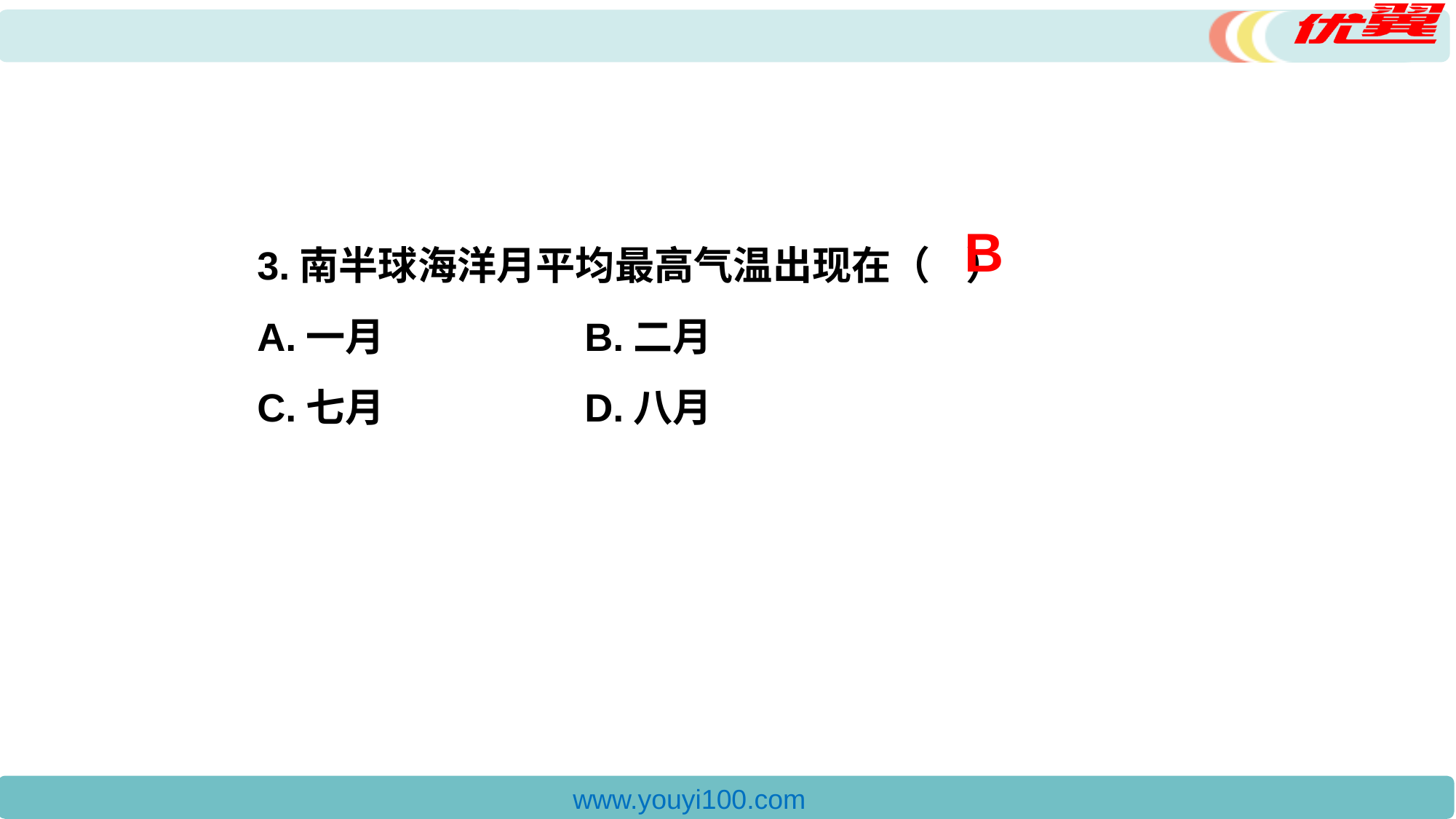

3.南半球海洋月平均最高气温出现在（    ）
A.一月		B.二月
C.七月		D.八月
B